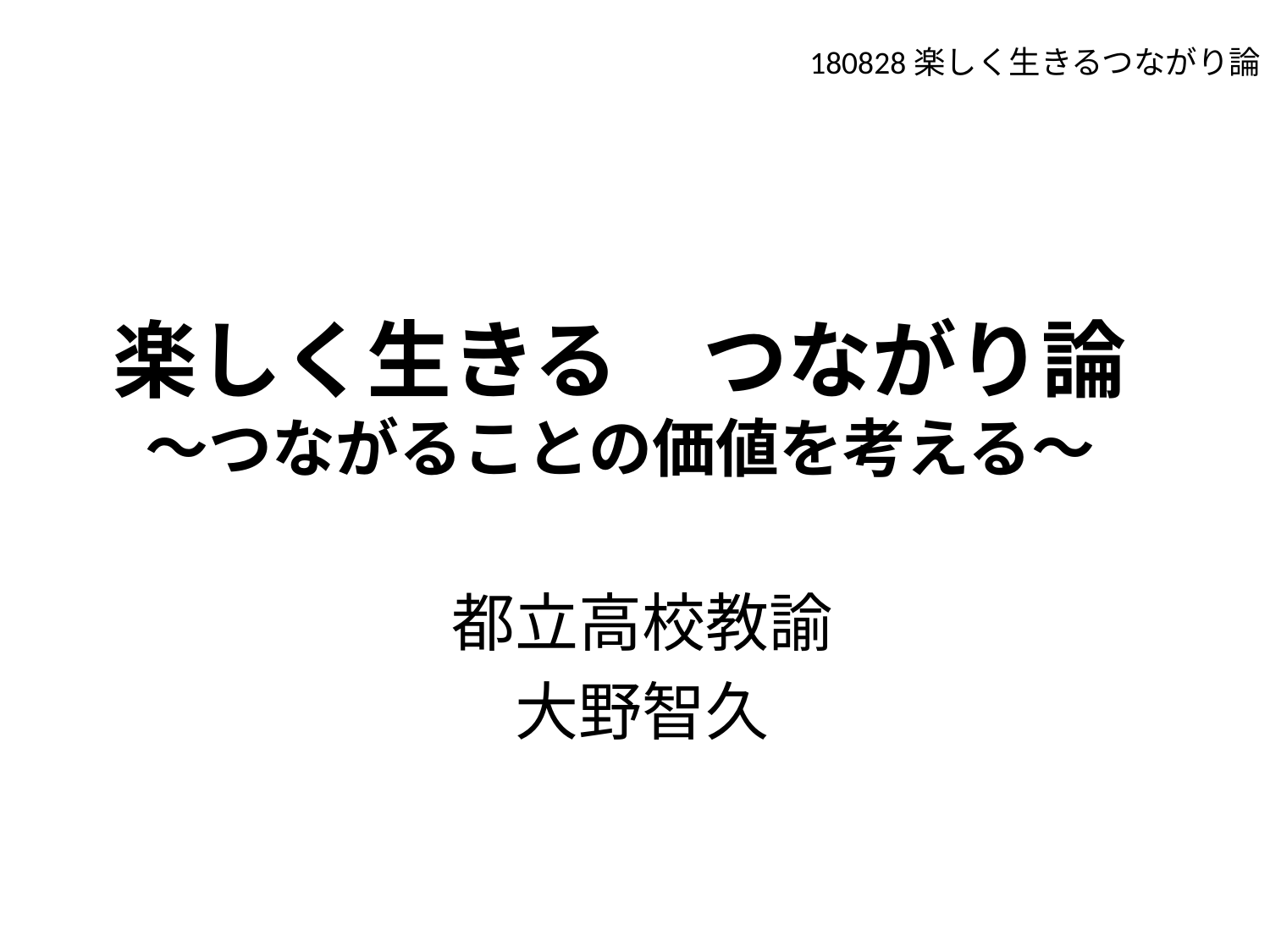

180828楽しく生きるつながり論
# 楽しく生きる　つながり論 ～つながることの価値を考える～
都立高校教諭
大野智久